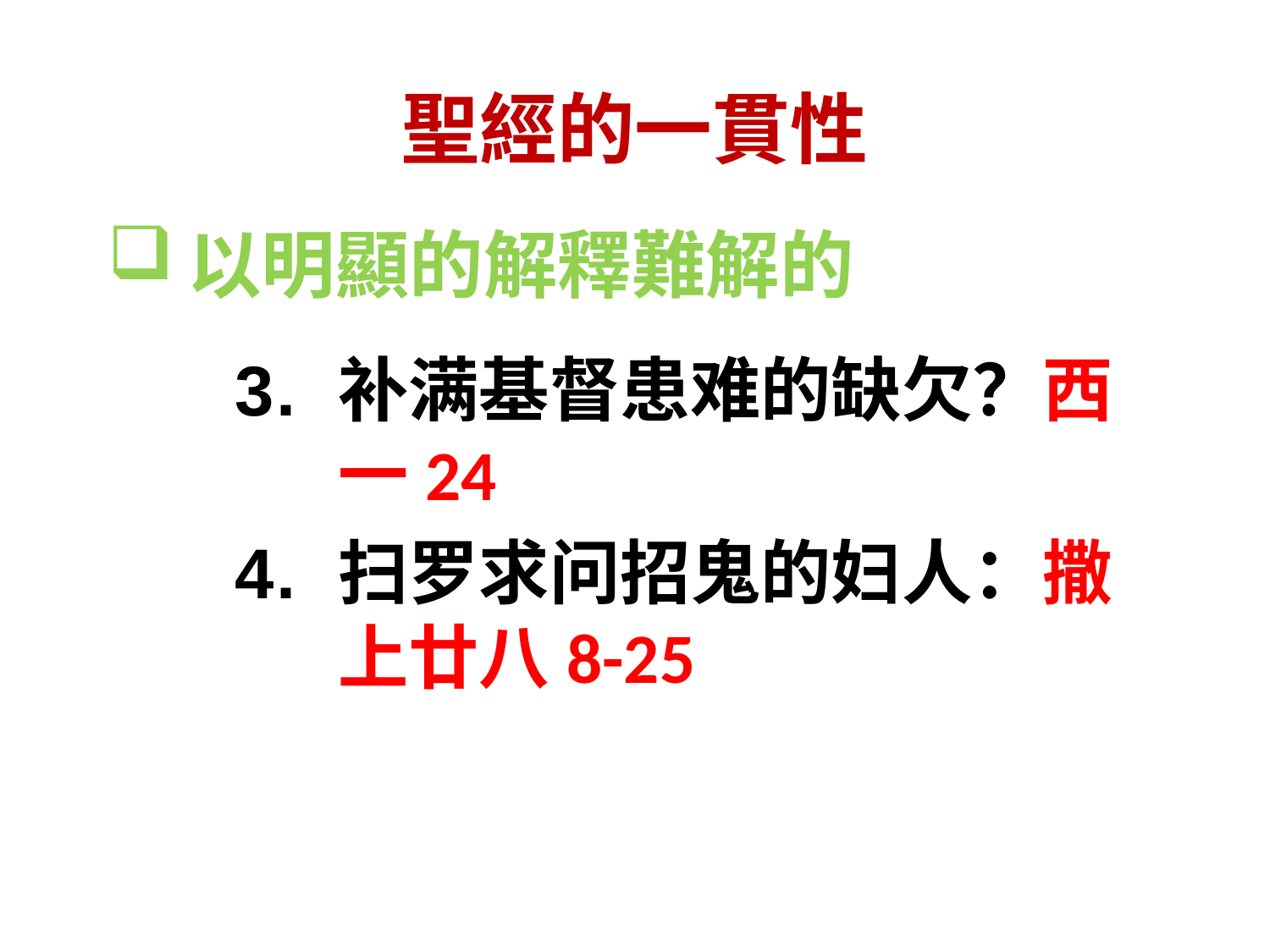

# 聖經的一貫性
以明顯的解釋難解的

补满基督患难的缺欠？西 一24
扫罗求问招鬼的妇人：撒上廿八8-25